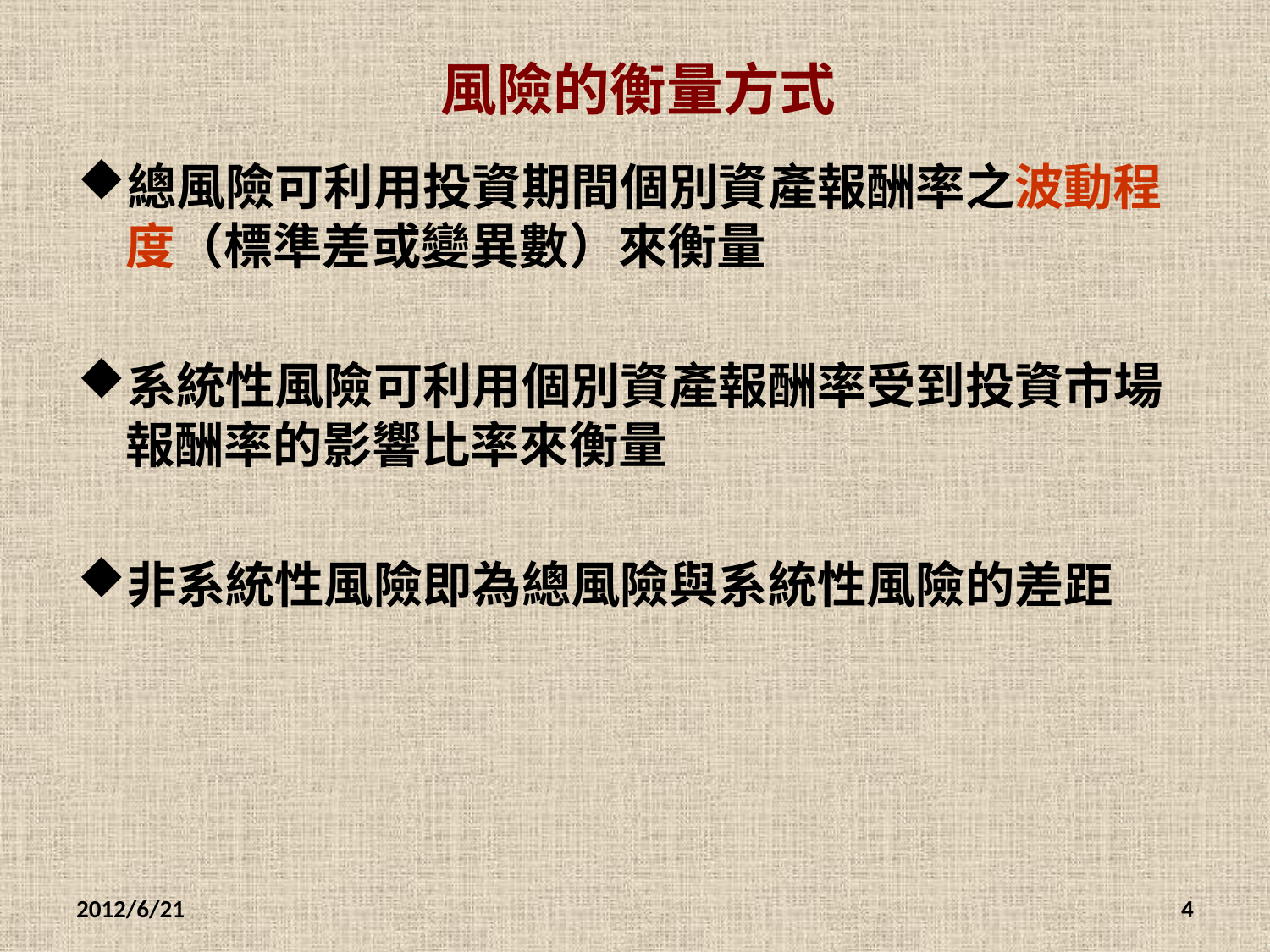

# 風險的衡量方式
總風險可利用投資期間個別資產報酬率之波動程度（標準差或變異數）來衡量

系統性風險可利用個別資產報酬率受到投資市場報酬率的影響比率來衡量

非系統性風險即為總風險與系統性風險的差距

2012/6/21
4